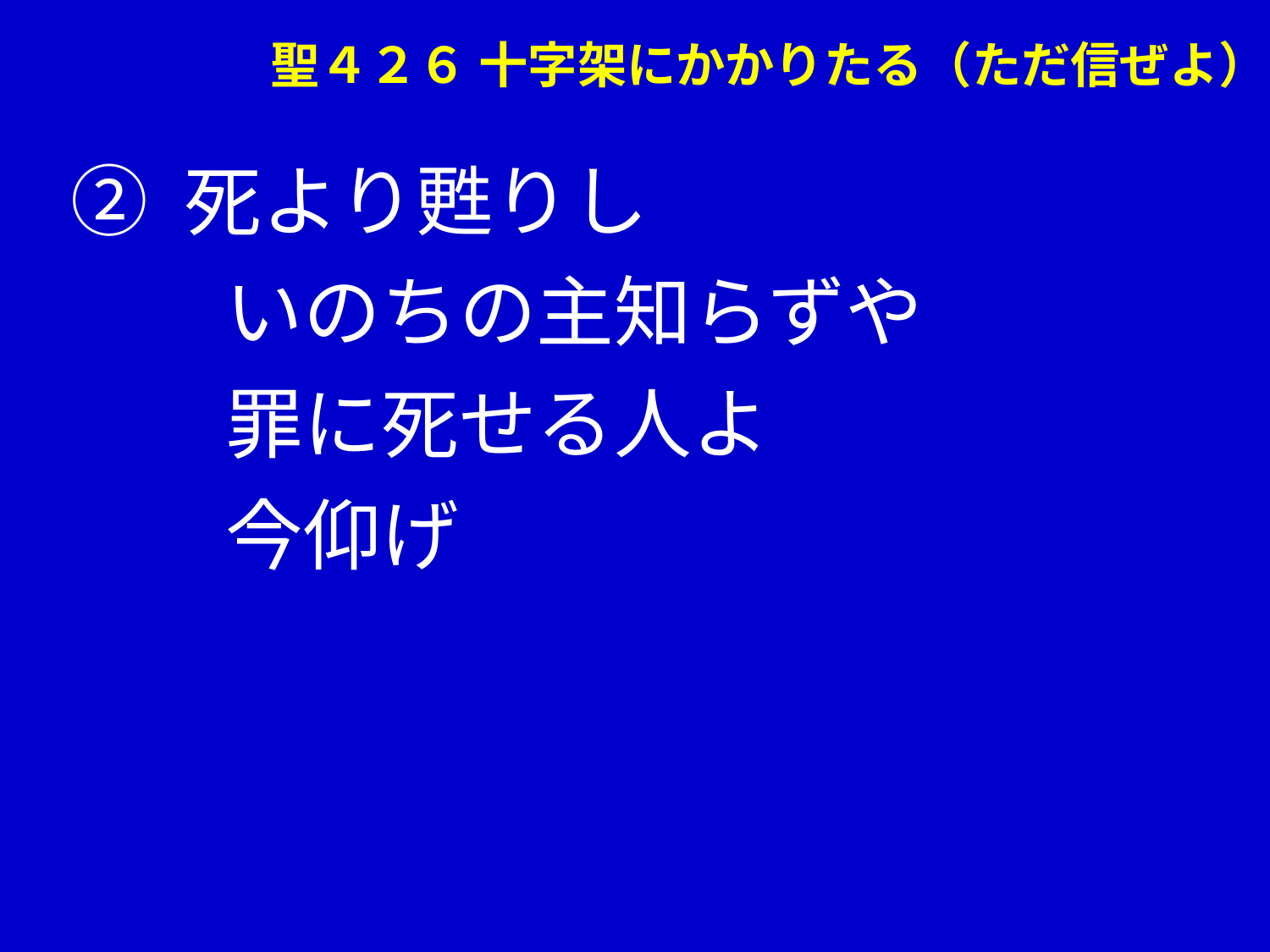

聖４２６ 十字架にかかりたる（ただ信ぜよ）
② 死より甦りし
　　いのちの主知らずや
　　罪に死せる人よ
　　今仰げ